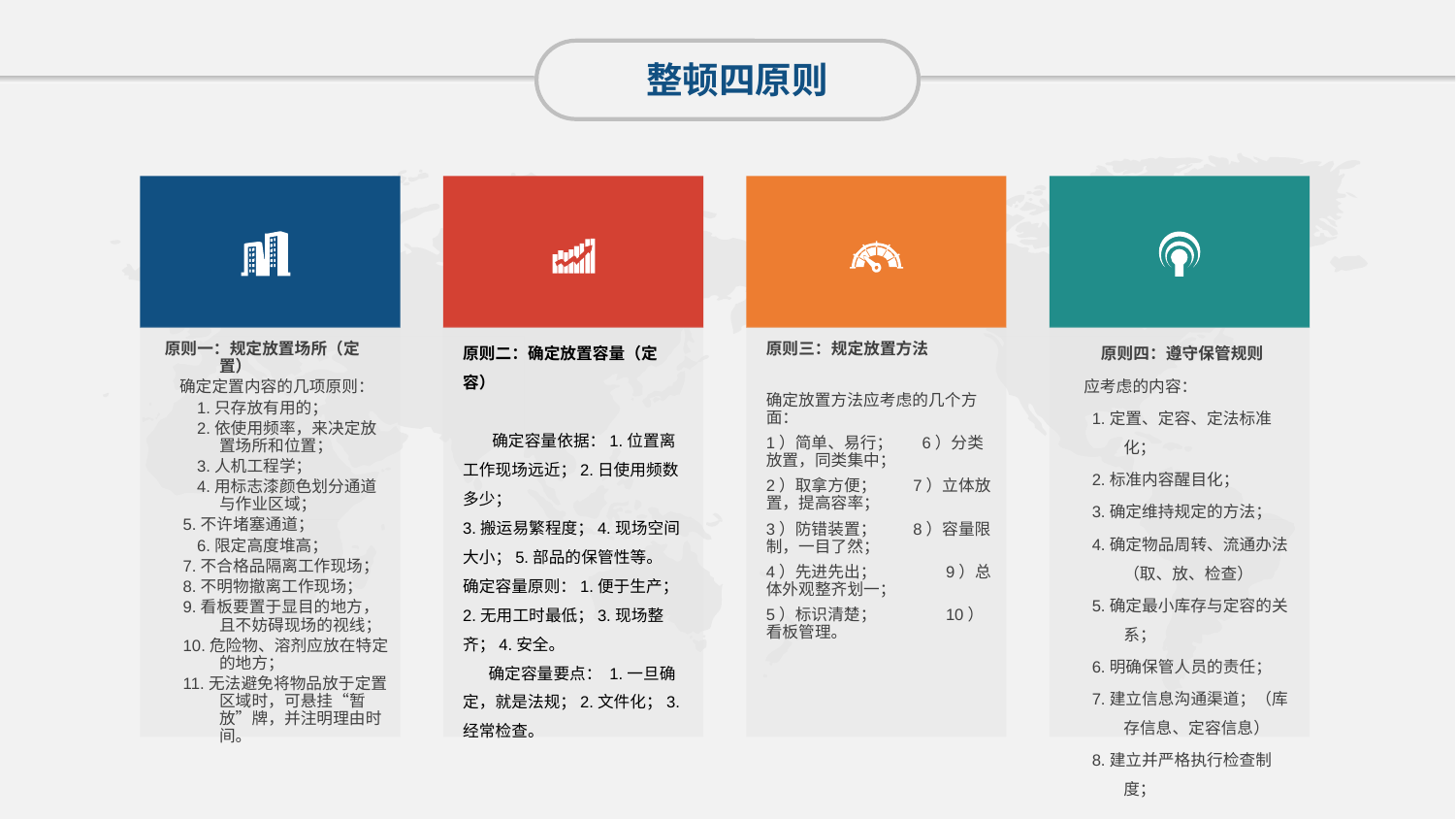

整顿四原则

原则一：规定放置场所（定置）
   确定定置内容的几项原则：
       1.只存放有用的；
       2.依使用频率，来决定放置场所和位置；
       3.人机工程学；
       4.用标志漆颜色划分通道与作业区域；
    5.不许堵塞通道；
       6.限定高度堆高；
    7.不合格品隔离工作现场；
    8.不明物撤离工作现场；
    9.看板要置于显目的地方，且不妨碍现场的视线；
    10.危险物、溶剂应放在特定的地方；
    11.无法避免将物品放于定置区域时，可悬挂“暂放”牌，并注明理由时间。

原则二：确定放置容量（定容）

       确定容量依据：1.位置离工作现场远近；2.日使用频数多少；
3.搬运易繁程度；4.现场空间大小；5.部品的保管性等。
确定容量原则：1.便于生产；2.无用工时最低；3.现场整齐；4.安全。
      确定容量要点： 1.一旦确定，就是法规；2.文件化；3.经常检查。

原则三：规定放置方法

确定放置方法应考虑的几个方面：
1）简单、易行；       6）分类放置，同类集中；
2）取拿方便；         7）立体放置，提高容率；
3）防错装置；         8）容量限制，一目了然；
4）先进先出；                  9）总体外观整齐划一；
5）标识清楚；                  10）看板管理。

原则四：遵守保管规则
   应考虑的内容：
     1.定置、定容、定法标准化；
     2.标准内容醒目化；
     3.确定维持规定的方法；
     4.确定物品周转、流通办法（取、放、检查）
     5.确定最小库存与定容的关系；
     6.明确保管人员的责任；
     7.建立信息沟通渠道；（库存信息、定容信息）
     8.建立并严格执行检查制度；